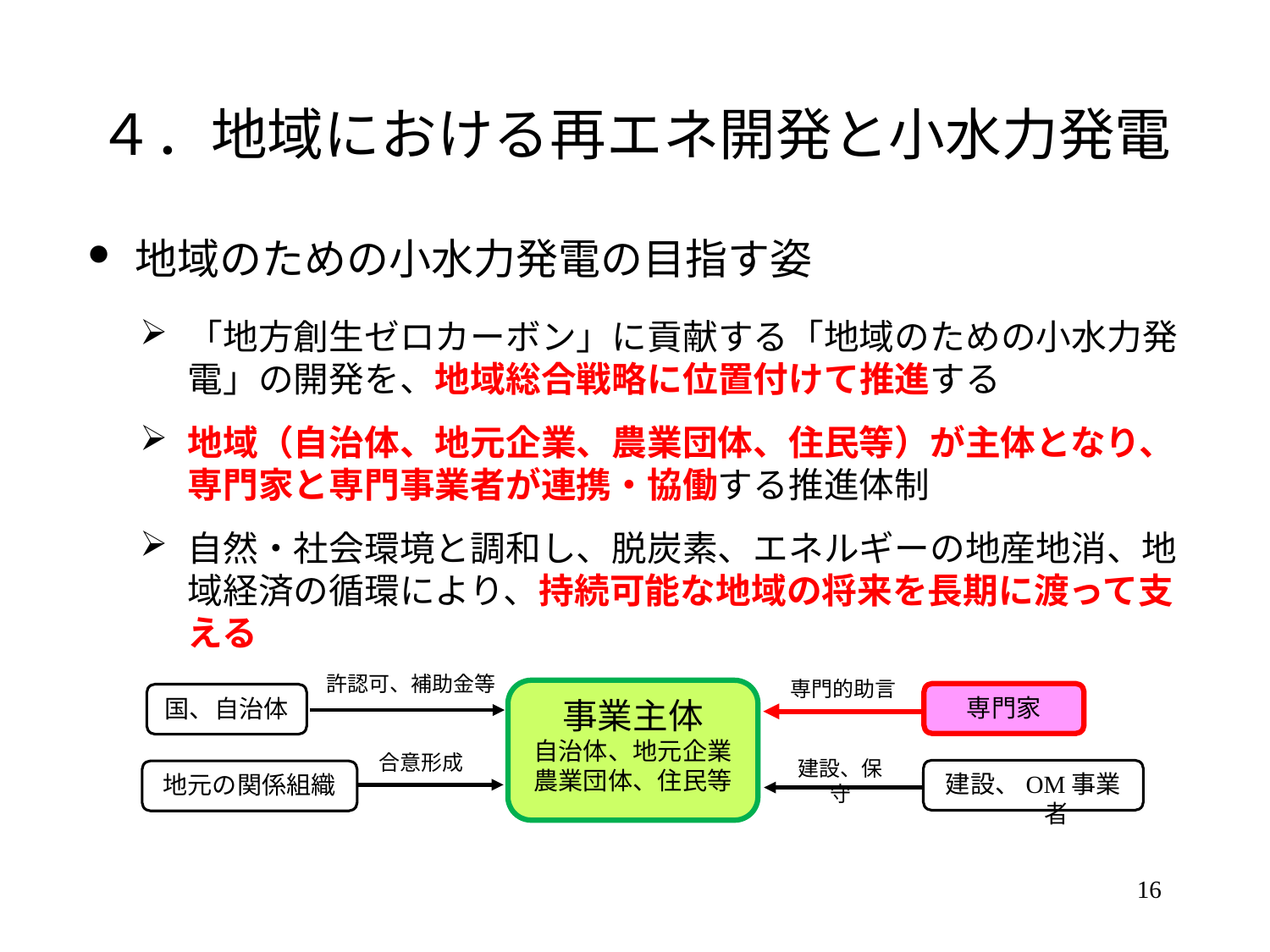

# ４．地域における再エネ開発と小水力発電
地域のための小水力発電の目指す姿
「地方創生ゼロカーボン」に貢献する「地域のための小水力発電」の開発を、地域総合戦略に位置付けて推進する
地域（自治体、地元企業、農業団体、住民等）が主体となり、専門家と専門事業者が連携・協働する推進体制
自然・社会環境と調和し、脱炭素、エネルギーの地産地消、地域経済の循環により、持続可能な地域の将来を長期に渡って支える
許認可、補助金等
専門的助言
事業主体
自治体、地元企業
農業団体、住民等
専門家
国、自治体
合意形成
建設、保守
建設、OM事業者
地元の関係組織
16